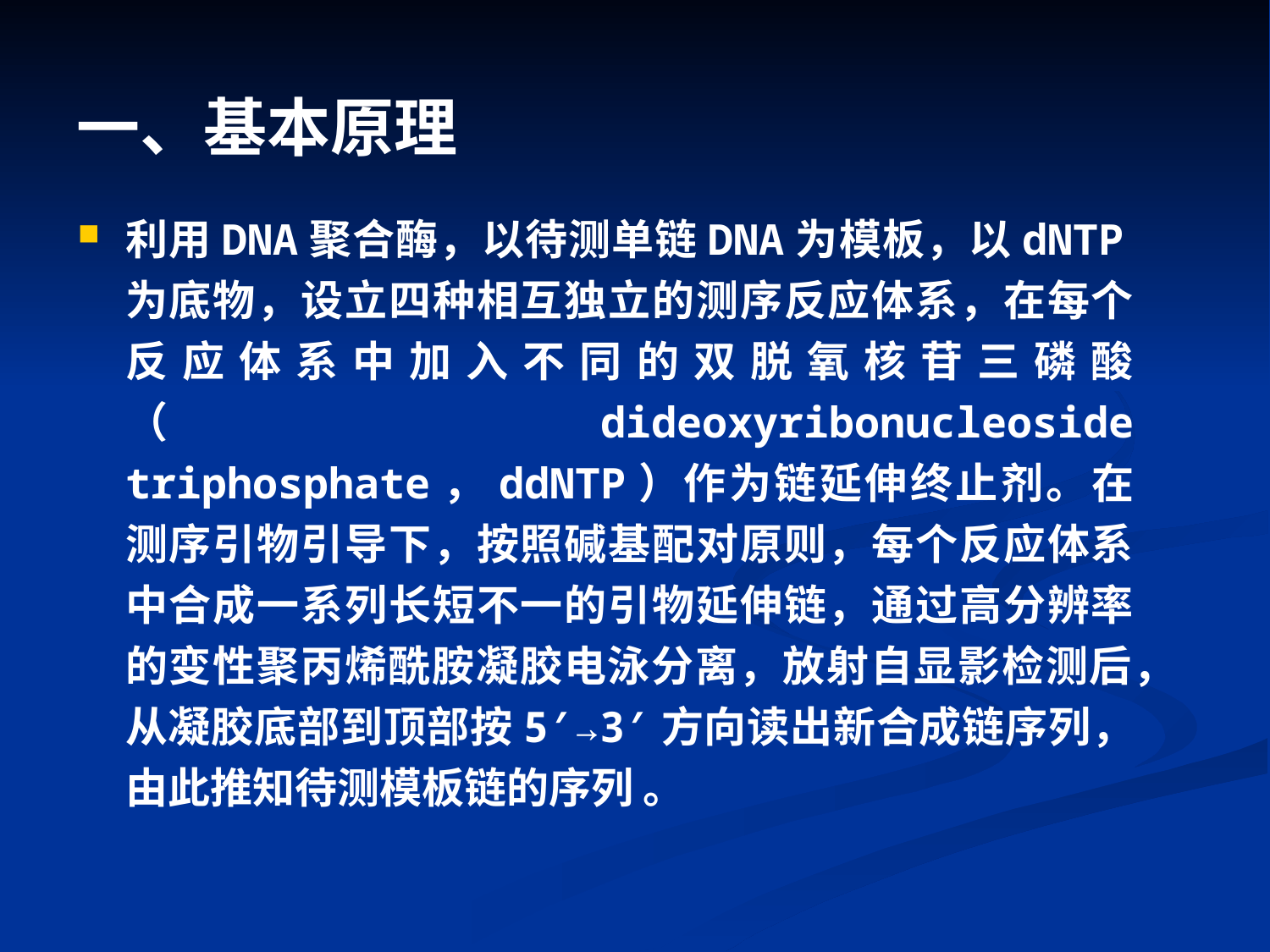

# 一、基本原理
利用DNA聚合酶，以待测单链DNA为模板，以dNTP为底物，设立四种相互独立的测序反应体系，在每个反应体系中加入不同的双脱氧核苷三磷酸（dideoxyribonucleoside triphosphate，ddNTP）作为链延伸终止剂。在测序引物引导下，按照碱基配对原则，每个反应体系中合成一系列长短不一的引物延伸链，通过高分辨率的变性聚丙烯酰胺凝胶电泳分离，放射自显影检测后，从凝胶底部到顶部按5′→3′方向读出新合成链序列，由此推知待测模板链的序列 。